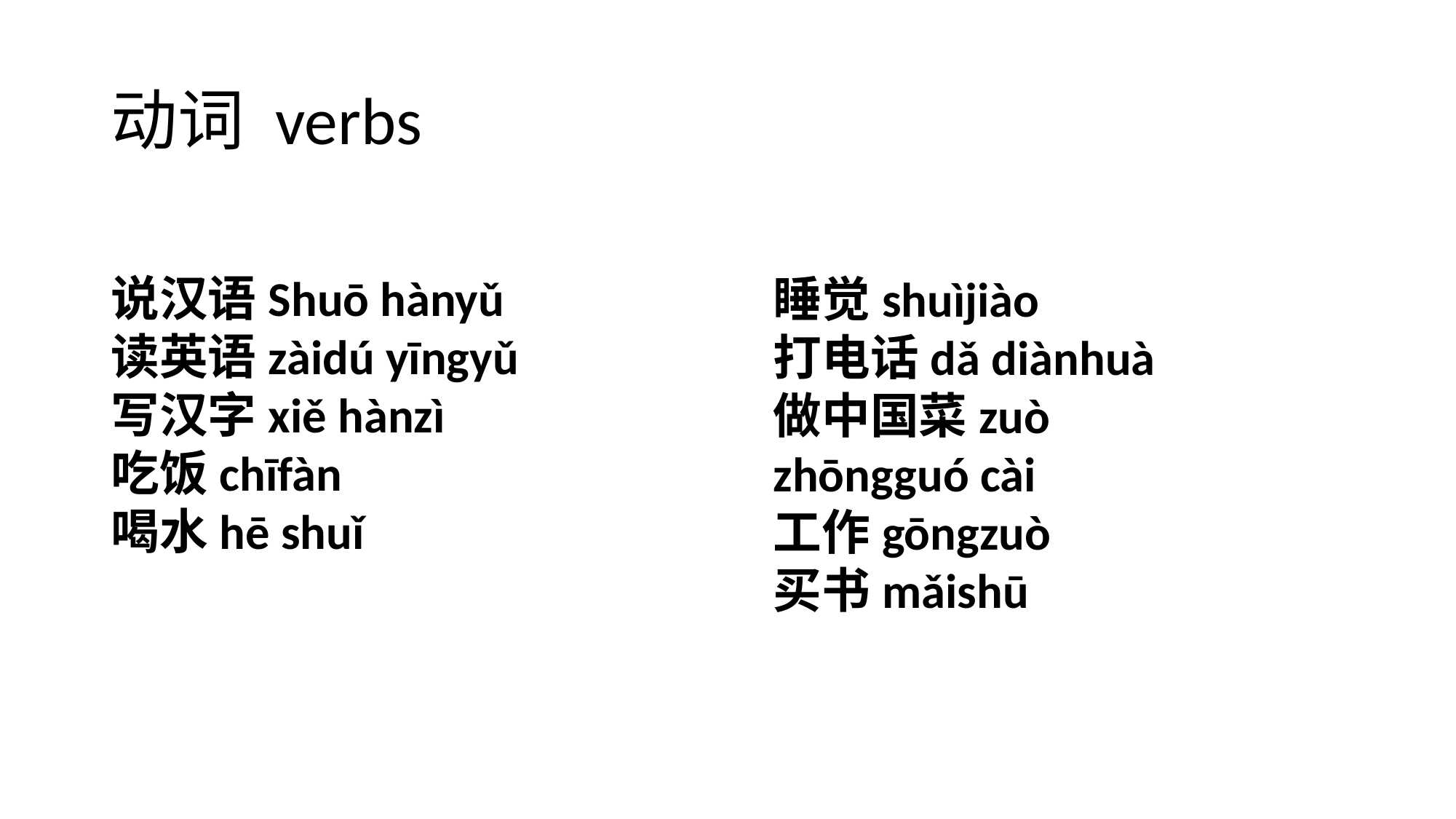

# 动词 verbs
说汉语Shuō hànyǔ
读英语zàidú yīngyǔ
写汉字xiě hànzì
吃饭chīfàn
喝水hē shuǐ
睡觉shuìjiào
打电话dǎ diànhuà
做中国菜zuò zhōngguó cài
工作gōngzuò
买书mǎishū